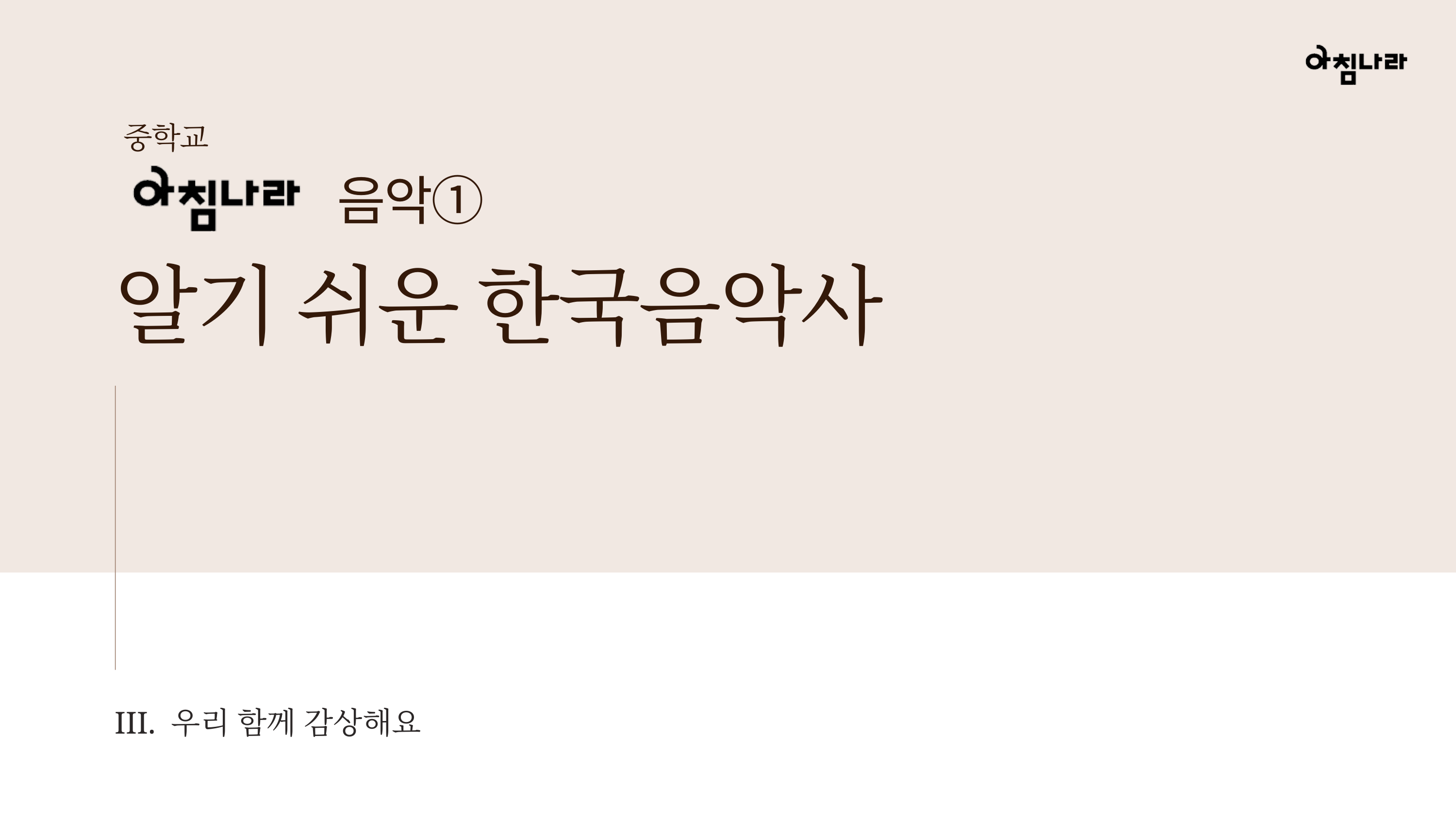

중학교

  음악①
알기 쉬운 한국음악사

III. 우리 함께 감상해요